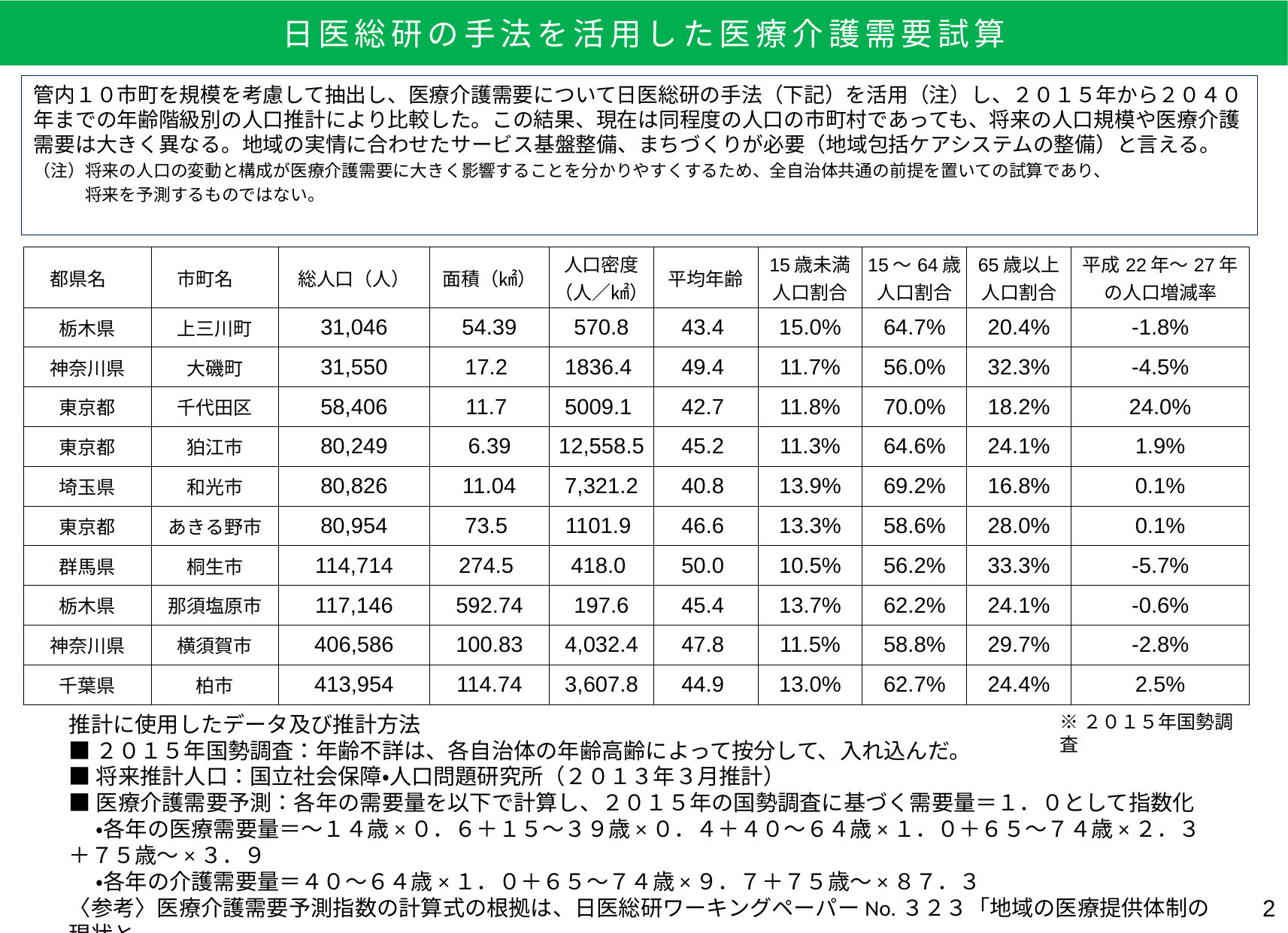

日医総研の手法を活用した医療介護需要試算
管内１０市町を規模を考慮して抽出し、医療介護需要について日医総研の手法（下記）を活用（注）し、２０１５年から２０４０年までの年齢階級別の人口推計により比較した。この結果、現在は同程度の人口の市町村であっても、将来の人口規模や医療介護需要は大きく異なる。地域の実情に合わせたサービス基盤整備、まちづくりが必要（地域包括ケアシステムの整備）と言える。
（注）将来の人口の変動と構成が医療介護需要に大きく影響することを分かりやすくするため、全自治体共通の前提を置いての試算であり、
　　　将来を予測するものではない。
| 都県名 | 市町名 | 総人口（人） | 面積（㎢） | 人口密度 （人／㎢） | 平均年齢 | 15歳未満 人口割合 | 15～64歳 人口割合 | 65歳以上 人口割合 | 平成22年～27年 の人口増減率 |
| --- | --- | --- | --- | --- | --- | --- | --- | --- | --- |
| 栃木県 | 上三川町 | 31,046 | 54.39 | 570.8 | 43.4 | 15.0% | 64.7% | 20.4% | -1.8% |
| 神奈川県 | 大磯町 | 31,550 | 17.2 | 1836.4 | 49.4 | 11.7% | 56.0% | 32.3% | -4.5% |
| 東京都 | 千代田区 | 58,406 | 11.7 | 5009.1 | 42.7 | 11.8% | 70.0% | 18.2% | 24.0% |
| 東京都 | 狛江市 | 80,249 | 6.39 | 12,558.5 | 45.2 | 11.3% | 64.6% | 24.1% | 1.9% |
| 埼玉県 | 和光市 | 80,826 | 11.04 | 7,321.2 | 40.8 | 13.9% | 69.2% | 16.8% | 0.1% |
| 東京都 | あきる野市 | 80,954 | 73.5 | 1101.9 | 46.6 | 13.3% | 58.6% | 28.0% | 0.1% |
| 群馬県 | 桐生市 | 114,714 | 274.5 | 418.0 | 50.0 | 10.5% | 56.2% | 33.3% | -5.7% |
| 栃木県 | 那須塩原市 | 117,146 | 592.74 | 197.6 | 45.4 | 13.7% | 62.2% | 24.1% | -0.6% |
| 神奈川県 | 横須賀市 | 406,586 | 100.83 | 4,032.4 | 47.8 | 11.5% | 58.8% | 29.7% | -2.8% |
| 千葉県 | 柏市 | 413,954 | 114.74 | 3,607.8 | 44.9 | 13.0% | 62.7% | 24.4% | 2.5% |
推計に使用したデータ及び推計方法
■２０１５年国勢調査：年齢不詳は、各自治体の年齢高齢によって按分して、入れ込んだ。
■将来推計人口：国立社会保障・人口問題研究所（２０１３年３月推計）
■医療介護需要予測：各年の需要量を以下で計算し、２０１５年の国勢調査に基づく需要量＝１．０として指数化
　 ・各年の医療需要量＝～１４歳×０．６＋１５～３９歳×０．４＋４０～６４歳×１．０＋６５～７４歳×２．３＋７５歳～×３．９
　 ・各年の介護需要量＝４０～６４歳×１．０＋６５～７４歳×９．７＋７５歳～×８７．３
〈参考〉医療介護需要予測指数の計算式の根拠は、日医総研ワーキングペーパーNo.３２３「地域の医療提供体制の現状と
　　　　 将来、都道府県別・二次医療圏データ集－２０１４年版）参照
※２０１５年国勢調査
2